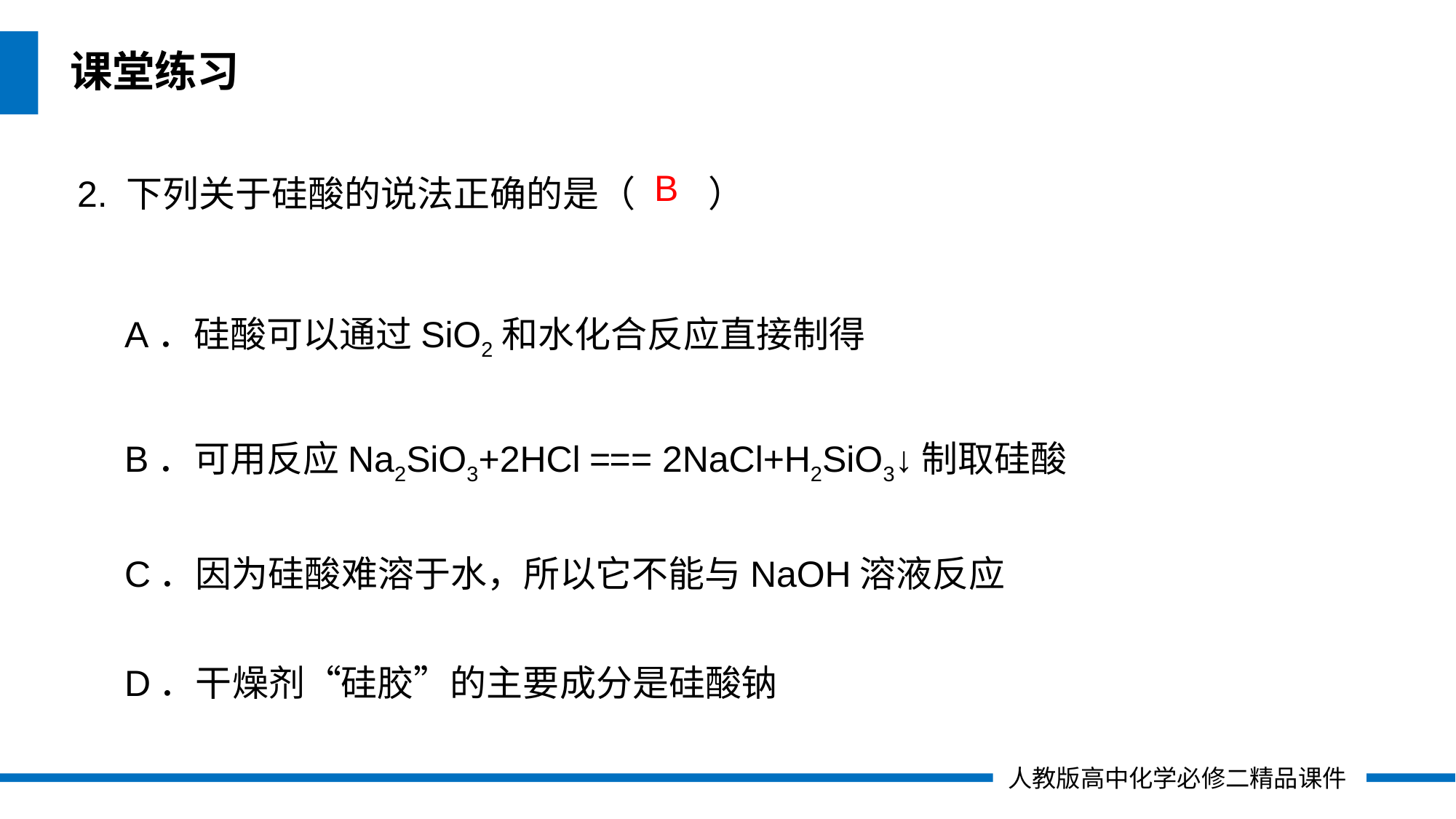

课堂练习
2. 下列关于硅酸的说法正确的是（　　）
B
A．硅酸可以通过SiO2和水化合反应直接制得
B．可用反应Na2SiO3+2HCl === 2NaCl+H2SiO3↓制取硅酸
C．因为硅酸难溶于水，所以它不能与NaOH溶液反应
D．干燥剂“硅胶”的主要成分是硅酸钠